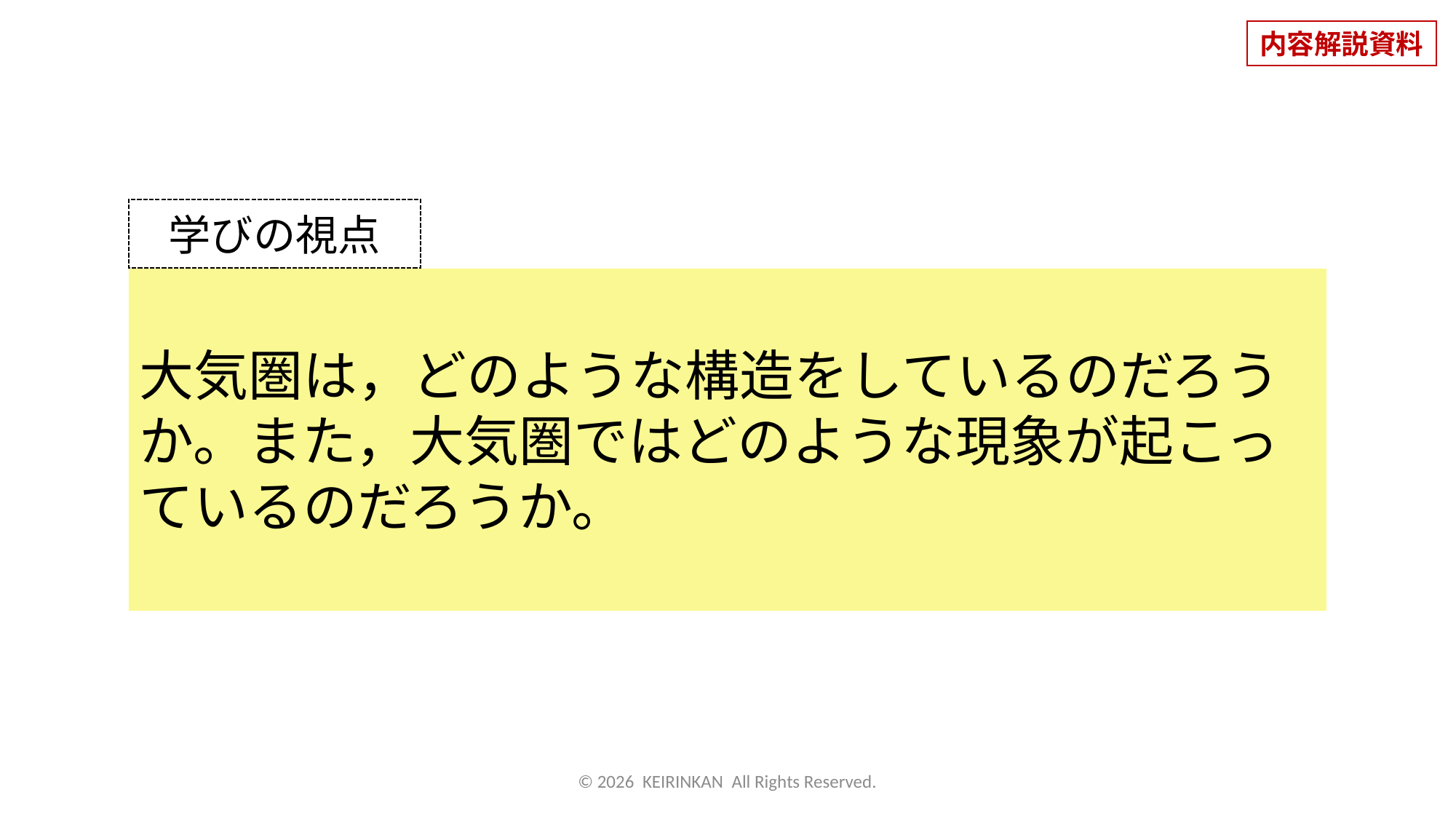

内容解説資料
学びの視点
大気圏は，どのような構造をしているのだろうか。また，大気圏ではどのような現象が起こっているのだろうか。
© 2026  KEIRINKAN  All Rights Reserved.